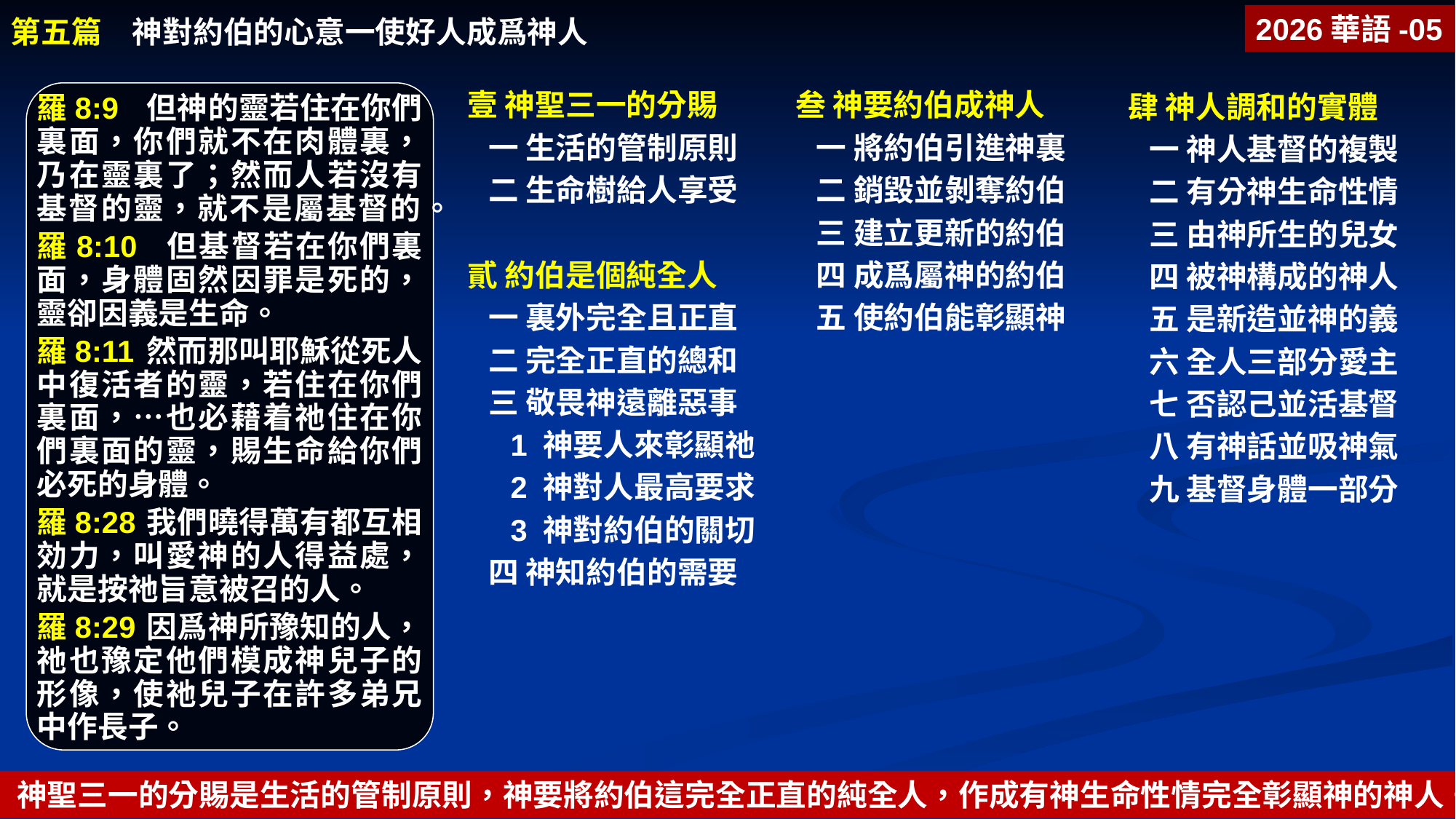

第五篇　神對約伯的心意一使好人成爲神人
2026華語-05
壹 神聖三一的分賜
一 生活的管制原則
二 生命樹給人享受

貳 約伯是個純全人
一 裏外完全且正直
二 完全正直的總和
三 敬畏神遠離惡事
1 神要人來彰顯祂
2 神對人最高要求
3 神對約伯的關切
四 神知約伯的需要

叁 神要約伯成神人
一 將約伯引進神裏
二 銷毀並剝奪約伯
三 建立更新的約伯
四 成爲屬神的約伯
五 使約伯能彰顯神

肆 神人調和的實體
一 神人基督的複製
二 有分神生命性情
三 由神所生的兒女
四 被神構成的神人
五 是新造並神的義
六 全人三部分愛主
七 否認己並活基督
八 有神話並吸神氣
九 基督身體一部分

羅8:9	但神的靈若住在你們裏面，你們就不在肉體裏，乃在靈裏了；然而人若沒有基督的靈，就不是屬基督的。
羅8:10	 但基督若在你們裏面，身體固然因罪是死的，靈卻因義是生命。
羅8:11	然而那叫耶穌從死人中復活者的靈，若住在你們裏面，…也必藉着祂住在你們裏面的靈，賜生命給你們必死的身體。
羅8:28	我們曉得萬有都互相効力，叫愛神的人得益處，就是按祂旨意被召的人。
羅8:29	因爲神所豫知的人，祂也豫定他們模成神兒子的形像，使祂兒子在許多弟兄中作長子。
神聖三一的分賜是生活的管制原則，神要將約伯這完全正直的純全人，作成有神生命性情完全彰顯神的神人。